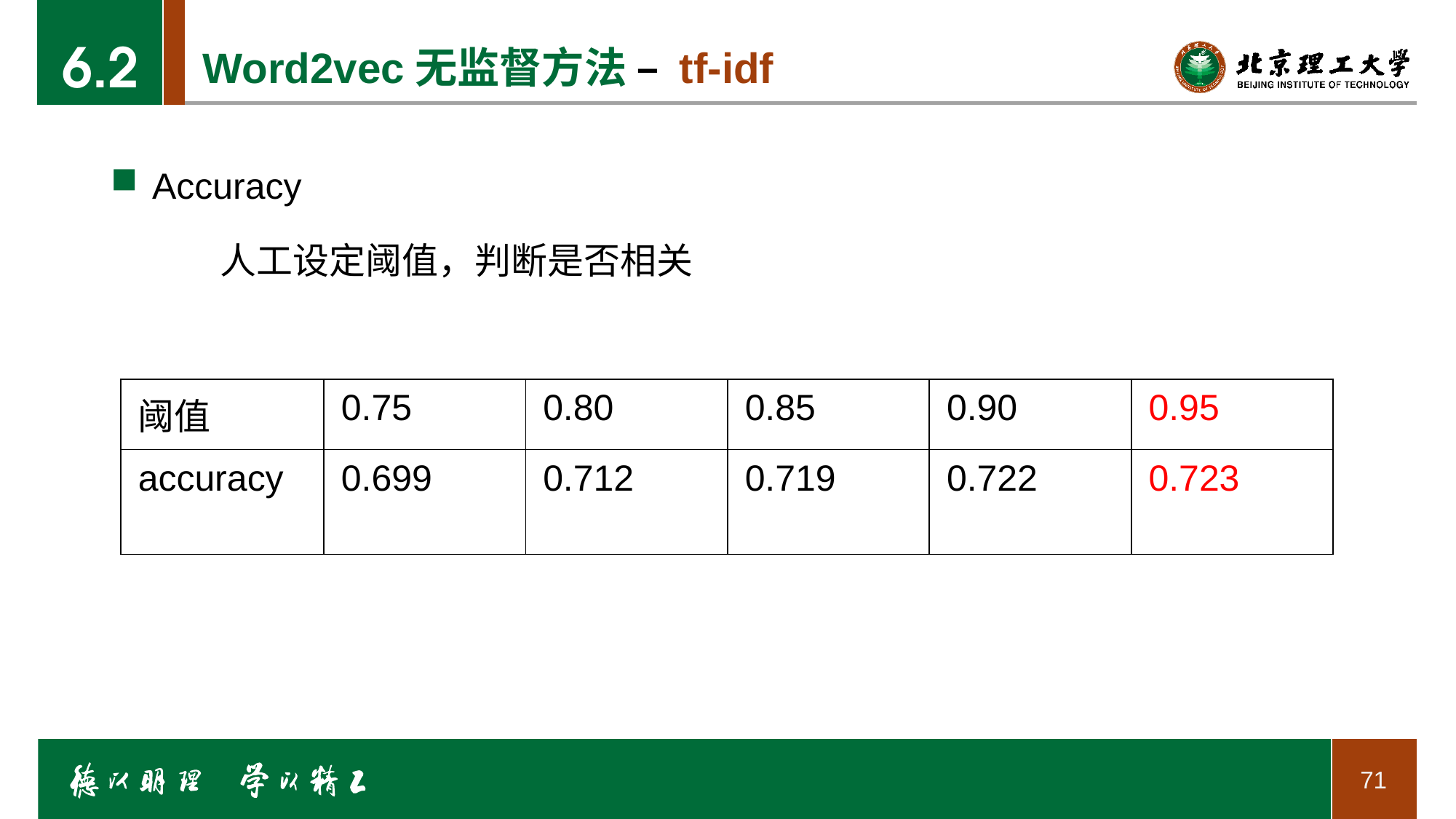

6.2
# Word2vec无监督方法 – tf-idf
Accuracy
	人工设定阈值，判断是否相关
| 阈值 | 0.75 | 0.80 | 0.85 | 0.90 | 0.95 |
| --- | --- | --- | --- | --- | --- |
| accuracy | 0.699 | 0.712 | 0.719 | 0.722 | 0.723 |